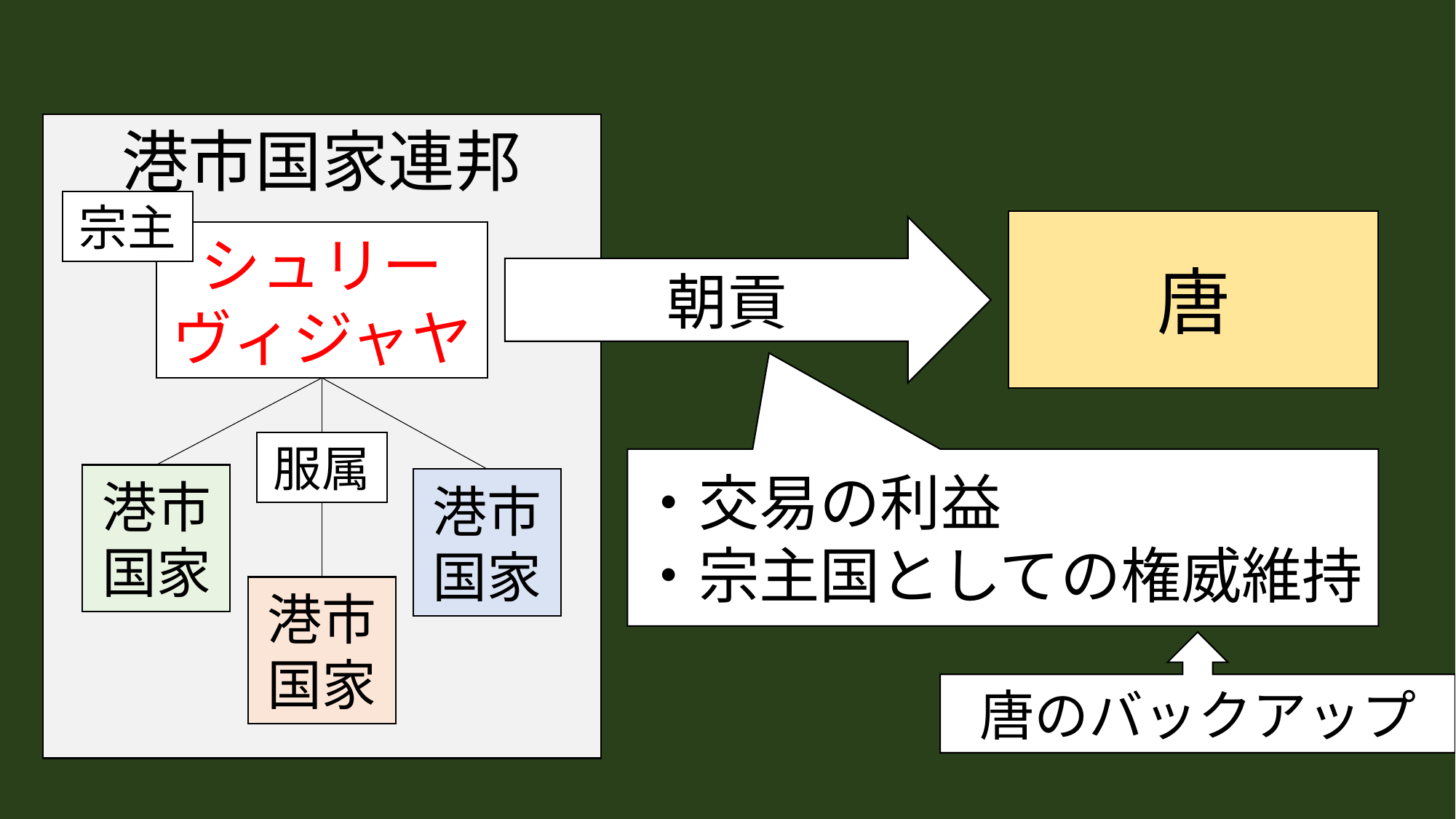

港市国家連邦
宗主
唐
朝貢
シュリーヴィジャヤ
服属
・交易の利益
・宗主国としての権威維持
港市国家
港市国家
港市国家
唐のバックアップ